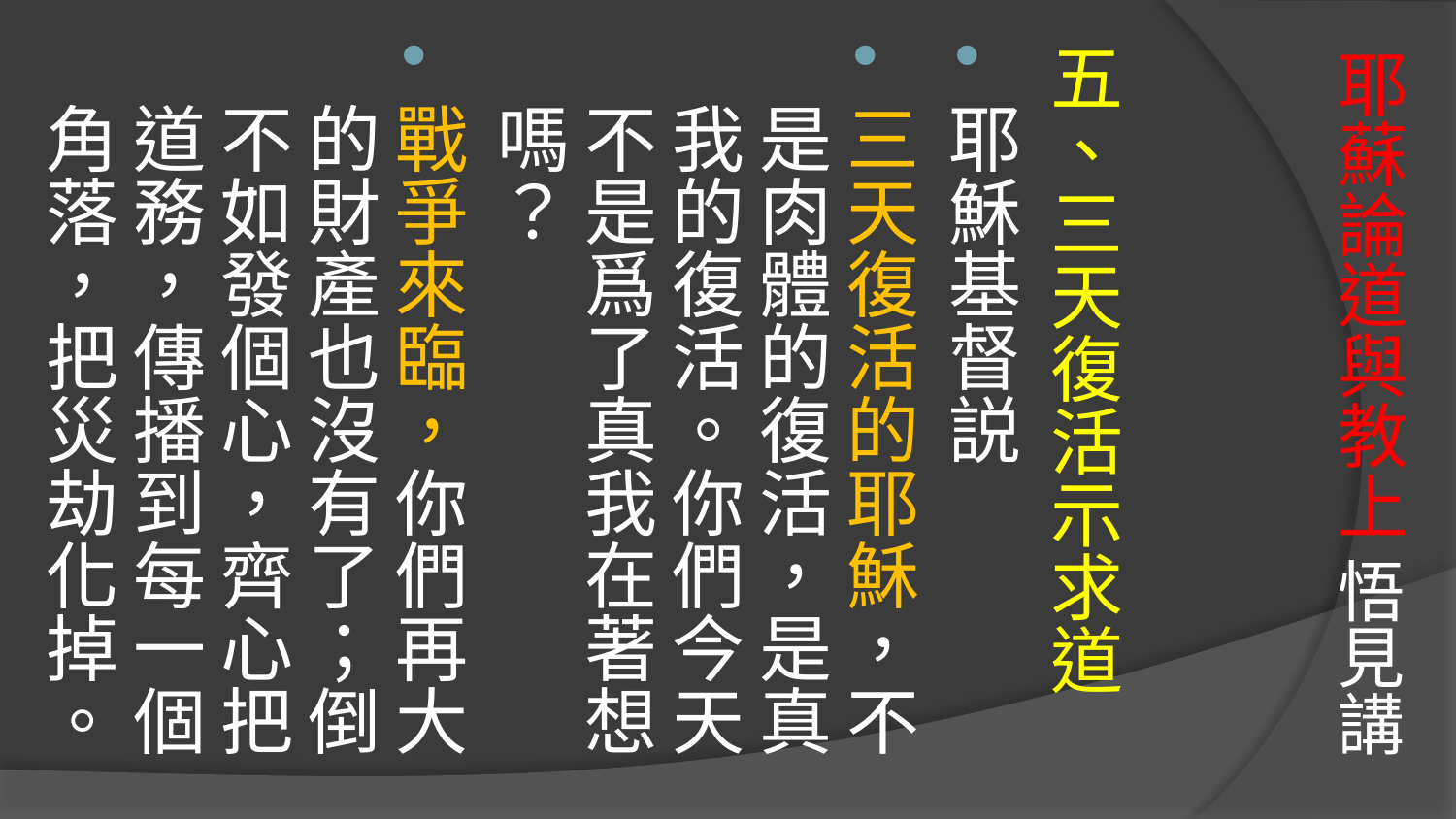

# 耶蘇論道與教上 悟見講
五、三天復活示求道
耶穌基督説
三天復活的耶穌，不是肉體的復活，是真我的復活。你們今天不是爲了真我在著想嗎？
戰爭來臨，你們再大的財產也沒有了；倒不如發個心，齊心把道務，傳播到每一個角落，把災劫化掉。